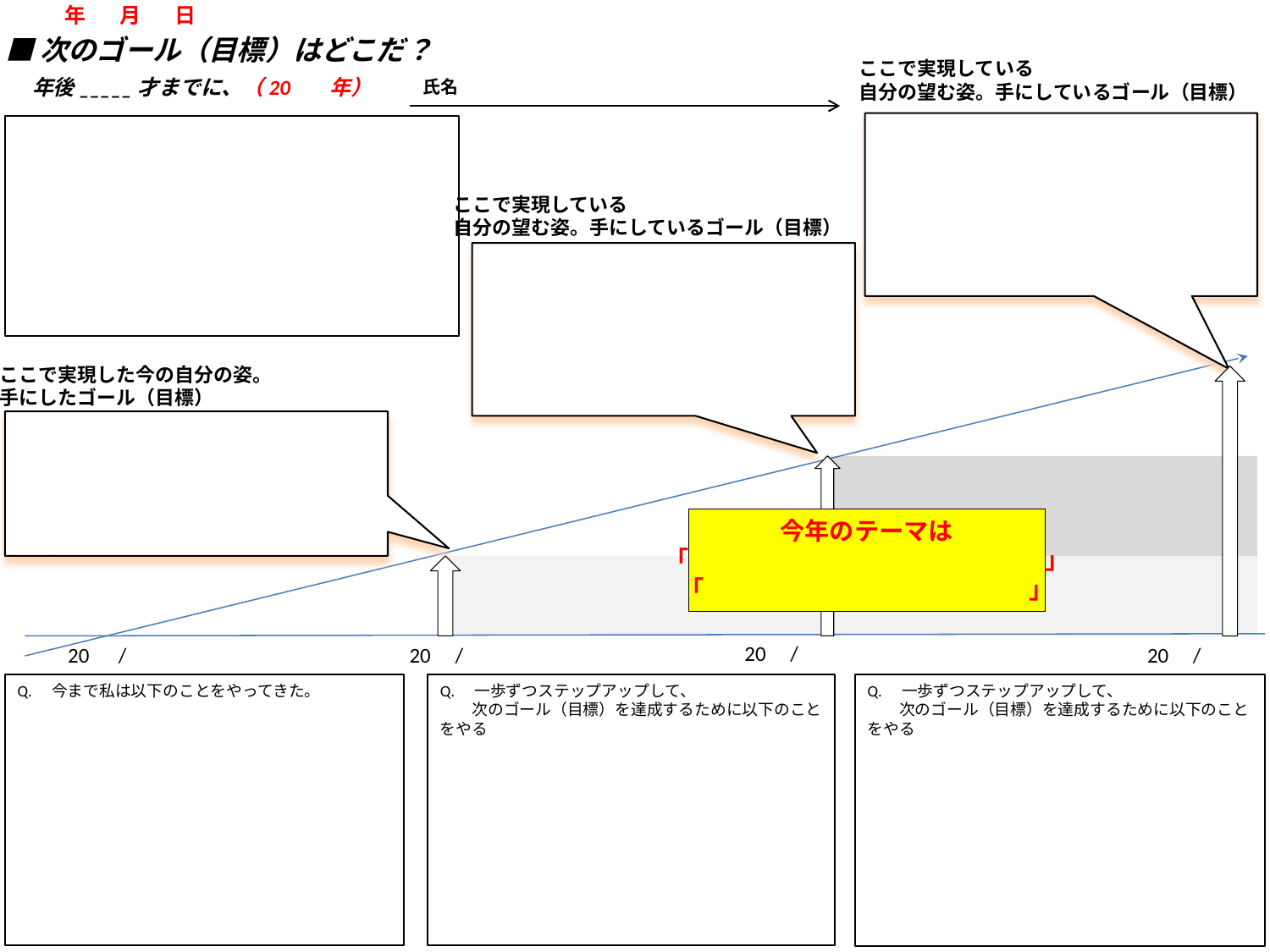

年       月       日
■次のゴール（目標）はどこだ？
ここで実現している
自分の望む姿。手にしているゴール（目標）
   年後_____才までに、（20       年）
氏名

ここで実現している
自分の望む姿。手にしているゴール（目標）

ここで実現した今の自分の姿。
手にしたゴール（目標）

今年のテーマは
「　　      　　　　　　　　　　　」
「                  　　　　　　　　　」

20     /
20      /
20     /
20     /
Q.　今まで私は以下のことをやってきた。
Q.　一歩ずつステップアップして、
　　次のゴール（目標）を達成するために以下のことをやる
Q.　一歩ずつステップアップして、
　　次のゴール（目標）を達成するために以下のことをやる